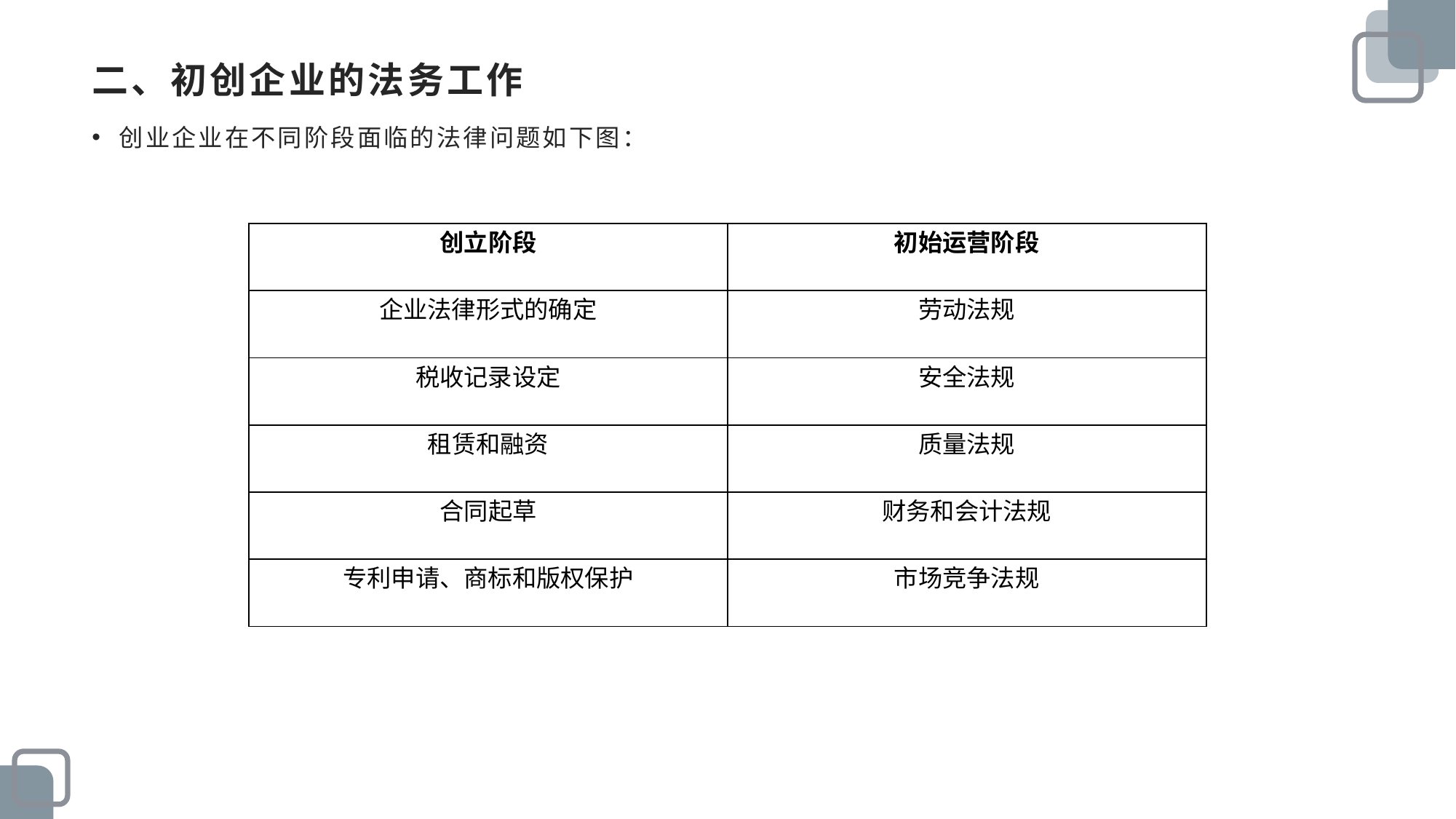

# 二、初创企业的法务工作
创业企业在不同阶段面临的法律问题如下图：
| 创立阶段 | 初始运营阶段 |
| --- | --- |
| 企业法律形式的确定 | 劳动法规 |
| 税收记录设定 | 安全法规 |
| 租赁和融资 | 质量法规 |
| 合同起草 | 财务和会计法规 |
| 专利申请、商标和版权保护 | 市场竞争法规 |